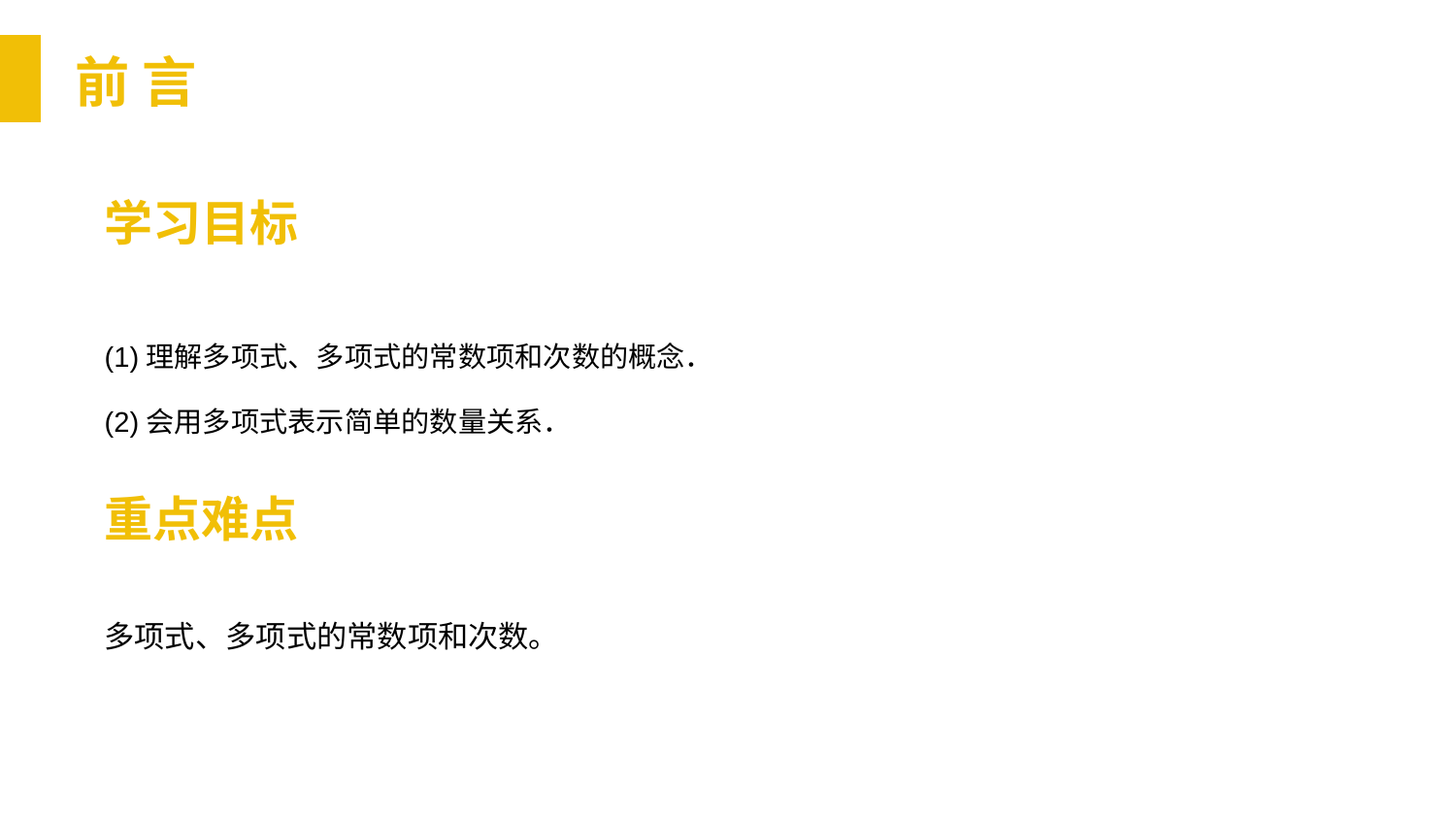

前 言
学习目标
(1)理解多项式、多项式的常数项和次数的概念．
(2)会用多项式表示简单的数量关系．
重点难点
多项式、多项式的常数项和次数。